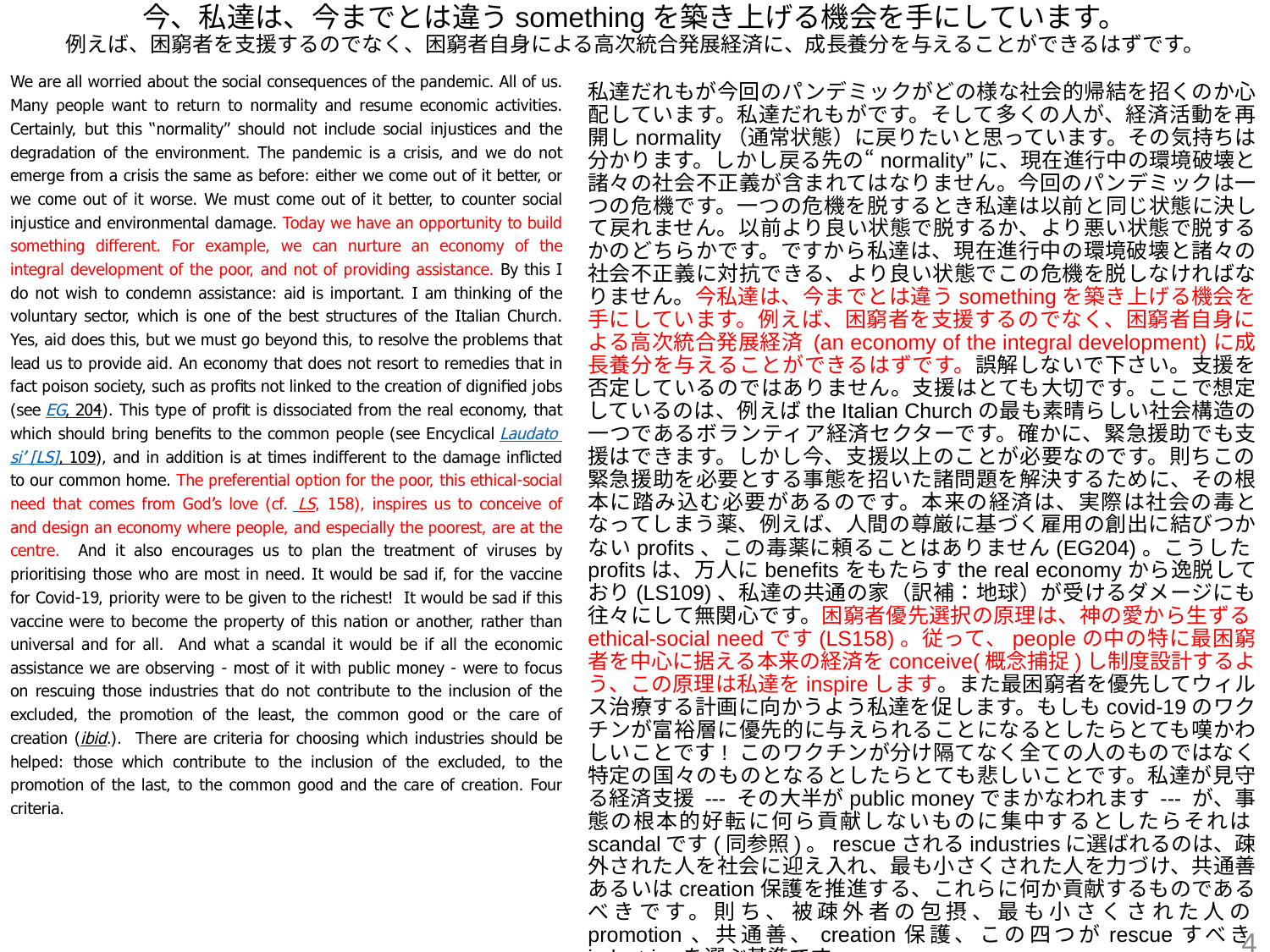

# 今、私達は、今までとは違うsomethingを築き上げる機会を手にしています。 例えば、困窮者を支援するのでなく、困窮者自身による高次統合発展経済に、成長養分を与えることができるはずです。
We are all worried about the social consequences of the pandemic. All of us. Many people want to return to normality and resume economic activities. Certainly, but this “normality” should not include social injustices and the degradation of the environment. The pandemic is a crisis, and we do not emerge from a crisis the same as before: either we come out of it better, or we come out of it worse. We must come out of it better, to counter social injustice and environmental damage. Today we have an opportunity to build something different. For example, we can nurture an economy of the integral development of the poor, and not of providing assistance. By this I do not wish to condemn assistance: aid is important. I am thinking of the voluntary sector, which is one of the best structures of the Italian Church. Yes, aid does this, but we must go beyond this, to resolve the problems that lead us to provide aid. An economy that does not resort to remedies that in fact poison society, such as profits not linked to the creation of dignified jobs (see EG, 204). This type of profit is dissociated from the real economy, that which should bring benefits to the common people (see Encyclical Laudato si’ [LS], 109), and in addition is at times indifferent to the damage inflicted to our common home. The preferential option for the poor, this ethical-social need that comes from God’s love (cf.  LS, 158), inspires us to conceive of and design an economy where people, and especially the poorest, are at the centre.  And it also encourages us to plan the treatment of viruses by prioritising those who are most in need. It would be sad if, for the vaccine for Covid-19, priority were to be given to the richest!  It would be sad if this vaccine were to become the property of this nation or another, rather than universal and for all.  And what a scandal it would be if all the economic assistance we are observing - most of it with public money - were to focus on rescuing those industries that do not contribute to the inclusion of the excluded, the promotion of the least, the common good or the care of creation (ibid.).  There are criteria for choosing which industries should be helped: those which contribute to the inclusion of the excluded, to the promotion of the last, to the common good and the care of creation. Four criteria.
私達だれもが今回のパンデミックがどの様な社会的帰結を招くのか心配しています。私達だれもがです。そして多くの人が、経済活動を再開しnormality（通常状態）に戻りたいと思っています。その気持ちは分かります。しかし戻る先の“normality”に、現在進行中の環境破壊と諸々の社会不正義が含まれてはなりません。今回のパンデミックは一つの危機です。一つの危機を脱するとき私達は以前と同じ状態に決して戻れません。以前より良い状態で脱するか、より悪い状態で脱するかのどちらかです。ですから私達は、現在進行中の環境破壊と諸々の社会不正義に対抗できる、より良い状態でこの危機を脱しなければなりません。今私達は、今までとは違うsomethingを築き上げる機会を手にしています。例えば、困窮者を支援するのでなく、困窮者自身による高次統合発展経済 (an economy of the integral development)に成長養分を与えることができるはずです。誤解しないで下さい。支援を否定しているのではありません。支援はとても大切です。ここで想定しているのは、例えばthe Italian Churchの最も素晴らしい社会構造の一つであるボランティア経済セクターです。確かに、緊急援助でも支援はできます。しかし今、支援以上のことが必要なのです。則ちこの緊急援助を必要とする事態を招いた諸問題を解決するために、その根本に踏み込む必要があるのです。本来の経済は、実際は社会の毒となってしまう薬、例えば、人間の尊厳に基づく雇用の創出に結びつかないprofits、この毒薬に頼ることはありません(EG204)。こうしたprofitsは、万人にbenefitsをもたらすthe real economyから逸脱しており(LS109)、私達の共通の家（訳補：地球）が受けるダメージにも往々にして無関心です。困窮者優先選択の原理は、神の愛から生ずるethical-social needです(LS158)。従って、peopleの中の特に最困窮者を中心に据える本来の経済をconceive(概念捕捉)し制度設計するよう、この原理は私達をinspireします。また最困窮者を優先してウィルス治療する計画に向かうよう私達を促します。もしもcovid-19のワクチンが富裕層に優先的に与えられることになるとしたらとても嘆かわしいことです! このワクチンが分け隔てなく全ての人のものではなく特定の国々のものとなるとしたらとても悲しいことです。私達が見守る経済支援 --- その大半がpublic moneyでまかなわれます --- が、事態の根本的好転に何ら貢献しないものに集中するとしたらそれはscandalです(同参照)。rescueされるindustriesに選ばれるのは、疎外された人を社会に迎え入れ、最も小さくされた人を力づけ、共通善あるいはcreation保護を推進する、これらに何か貢献するものであるべきです。則ち、被疎外者の包摂、最も小さくされた人のpromotion、共通善、creation保護、この四つがrescueすべきindustriesを選ぶ基準です。
4